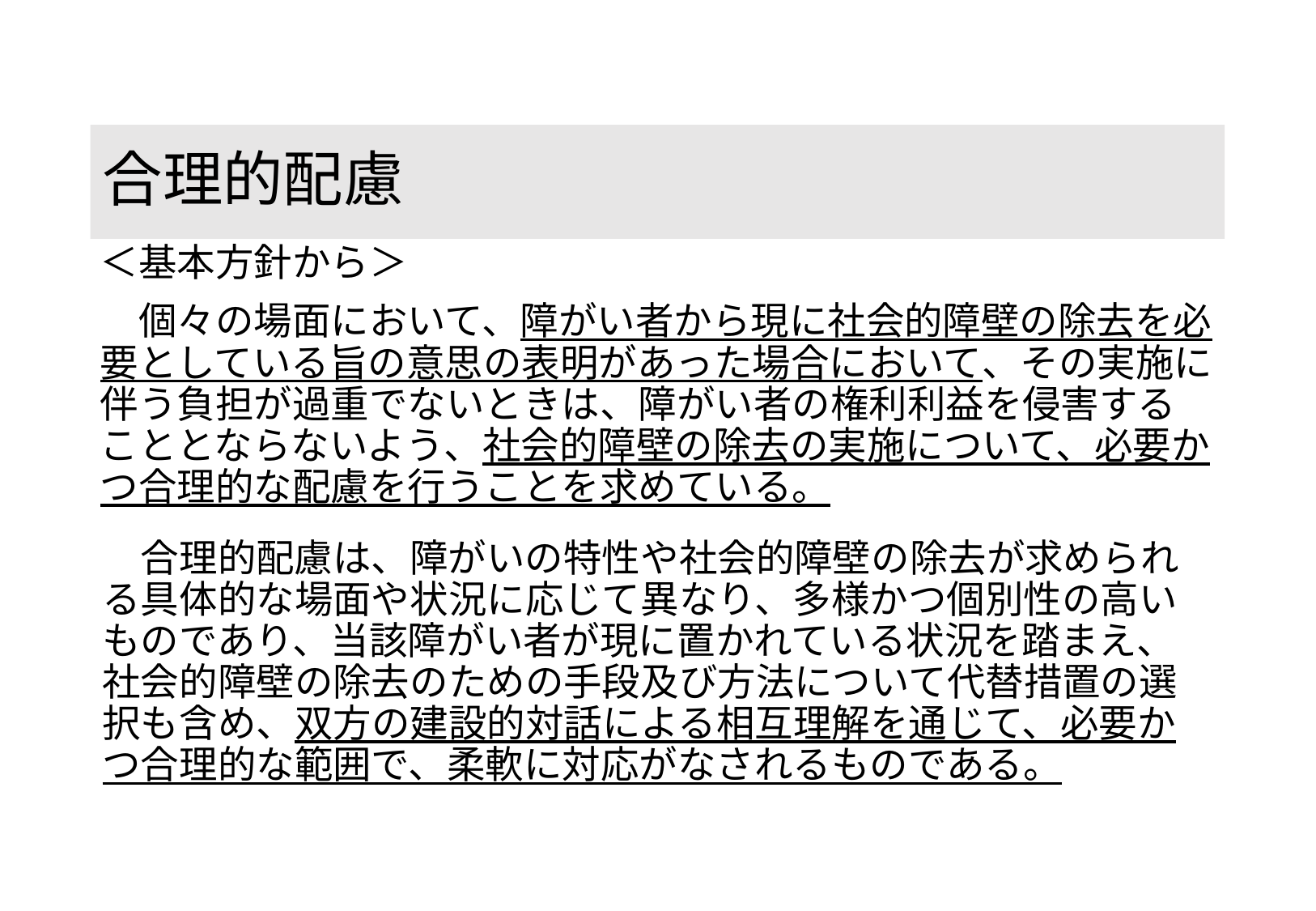

# 合理的配慮
＜基本方針から＞
　個々の場面において、障がい者から現に社会的障壁の除去を必要としている旨の意思の表明があった場合において、その実施に伴う負担が過重でないときは、障がい者の権利利益を侵害することとならないよう、社会的障壁の除去の実施について、必要かつ合理的な配慮を行うことを求めている。
　合理的配慮は、障がいの特性や社会的障壁の除去が求められる具体的な場面や状況に応じて異なり、多様かつ個別性の高いものであり、当該障がい者が現に置かれている状況を踏まえ、社会的障壁の除去のための手段及び方法について代替措置の選択も含め、双方の建設的対話による相互理解を通じて、必要かつ合理的な範囲で、柔軟に対応がなされるものである。